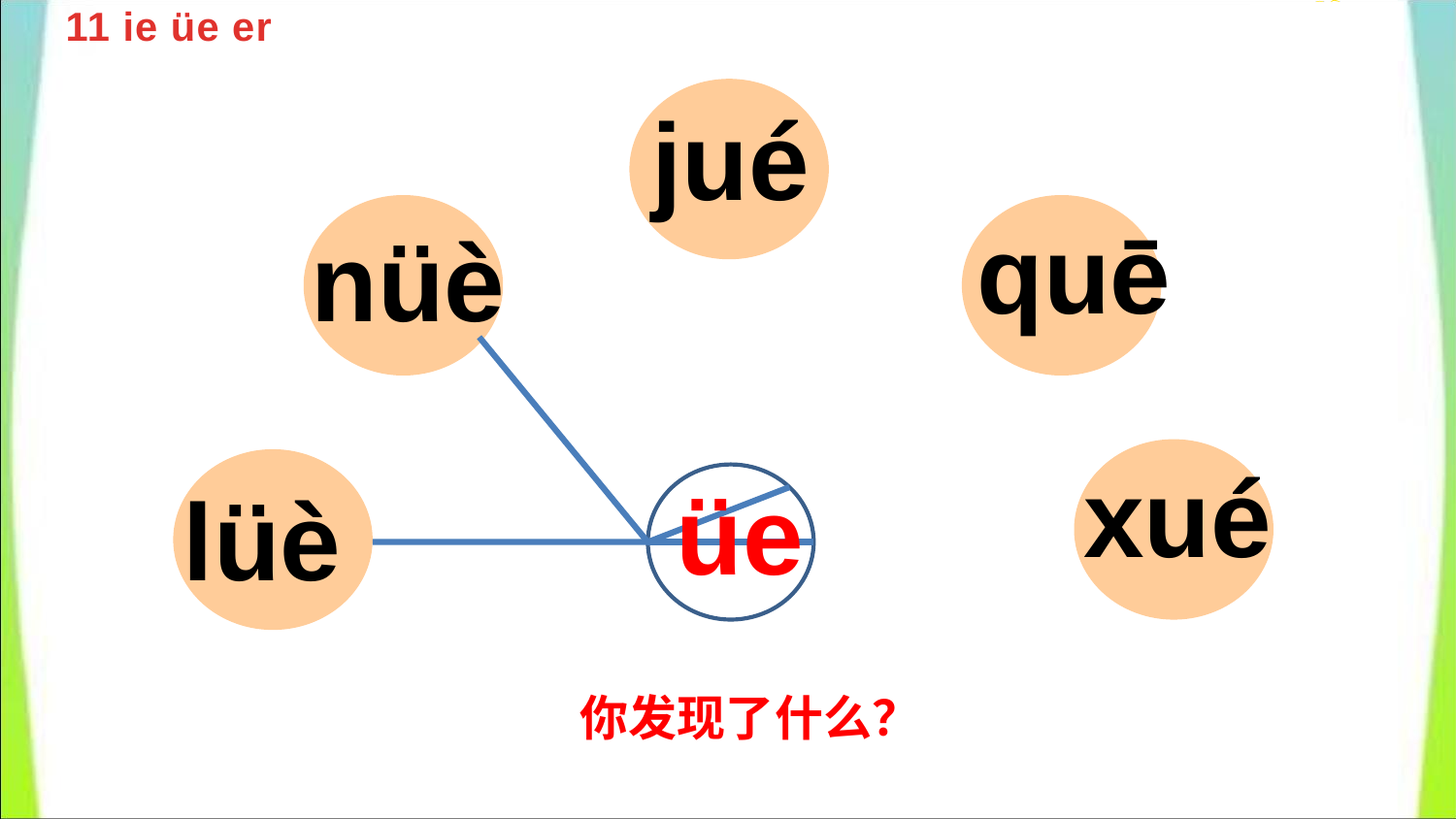

jué

quē
nüè

xué

üe
lüè

你发现了什么？